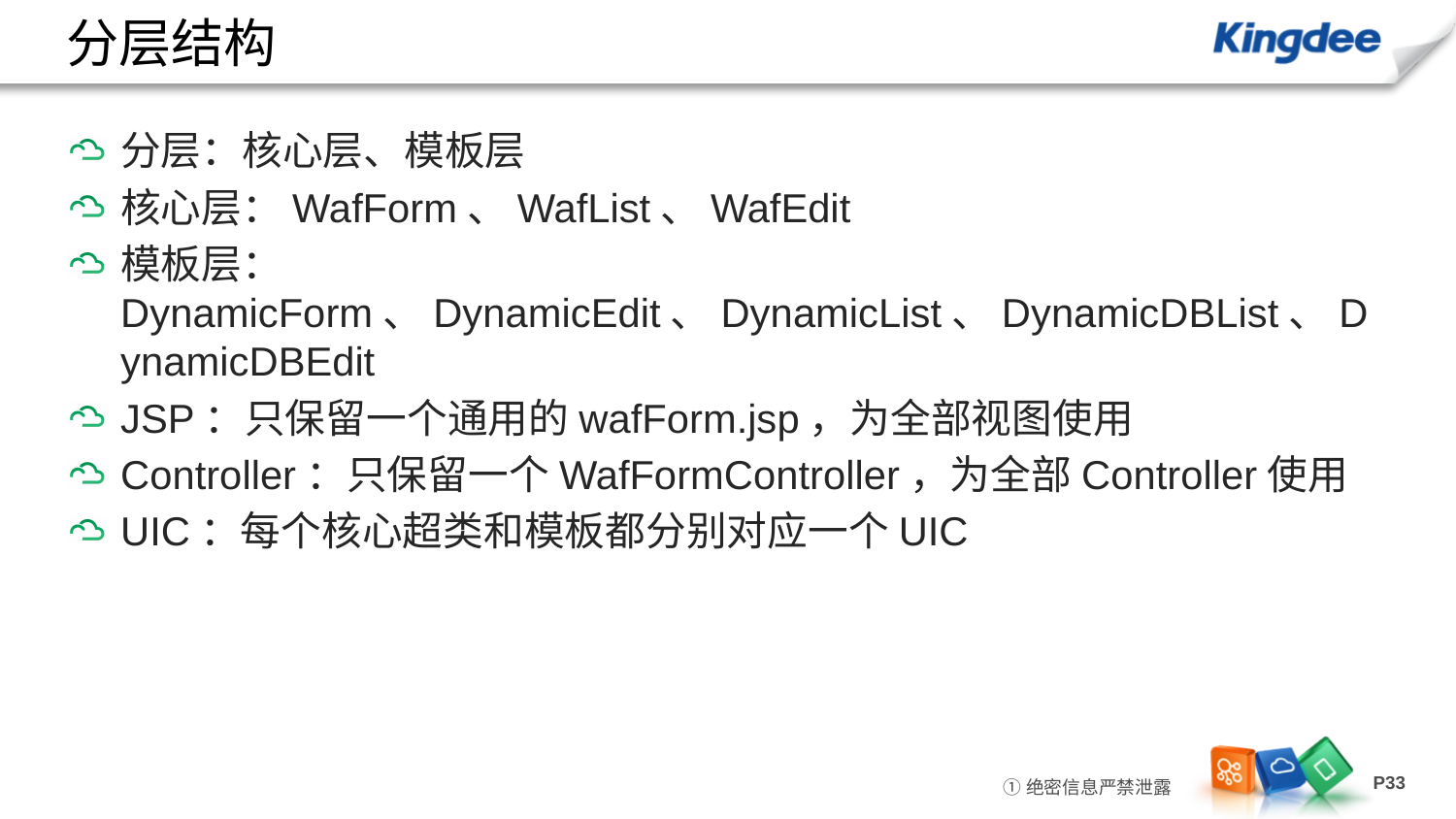

# 分层结构
分层：核心层、模板层
核心层：WafForm、WafList、WafEdit
模板层：DynamicForm、DynamicEdit、DynamicList、DynamicDBList、DynamicDBEdit
JSP：只保留一个通用的wafForm.jsp，为全部视图使用
Controller：只保留一个WafFormController，为全部Controller使用
UIC：每个核心超类和模板都分别对应一个UIC